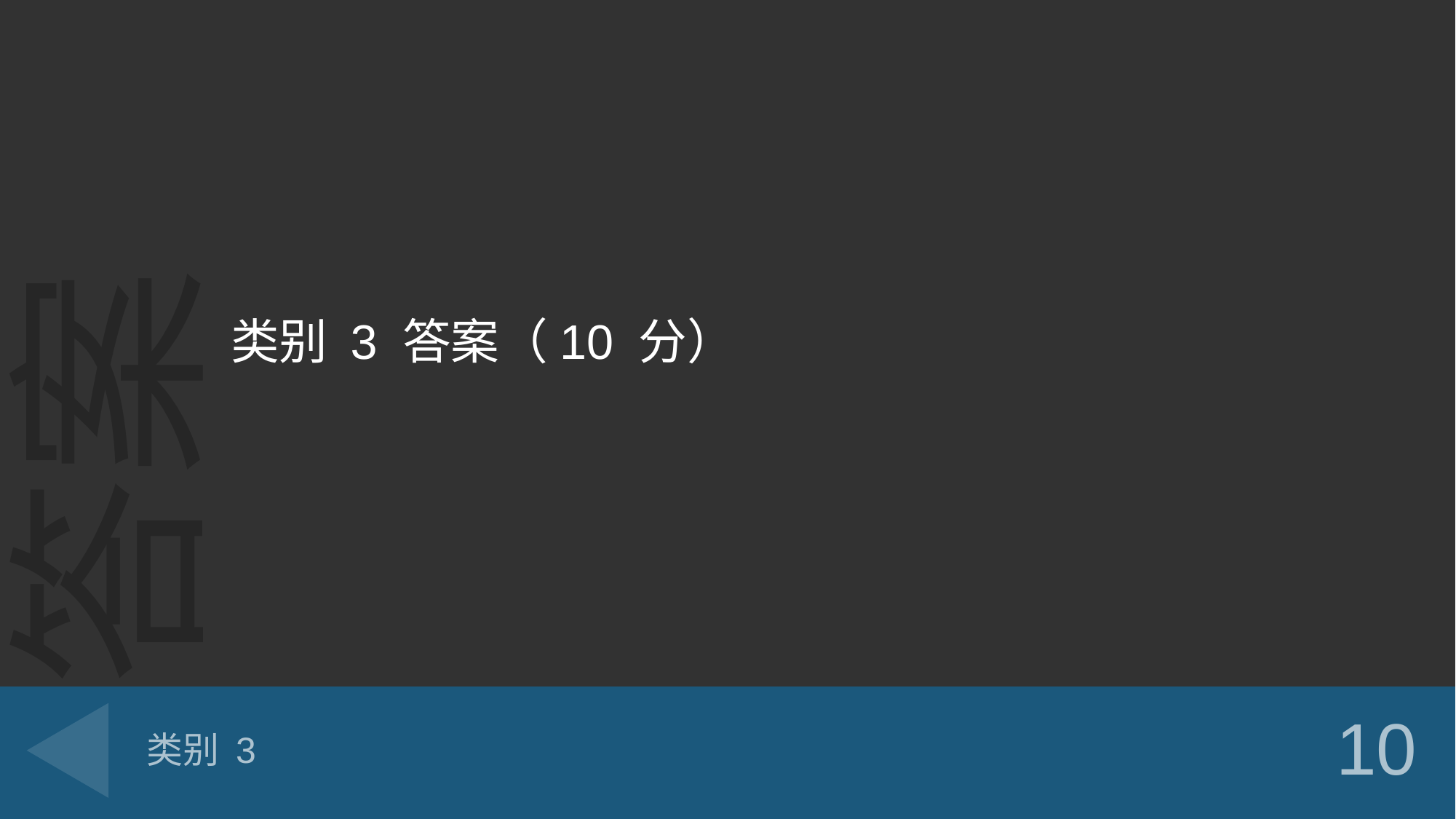

类别 3 答案（10 分）
# 类别 3
10